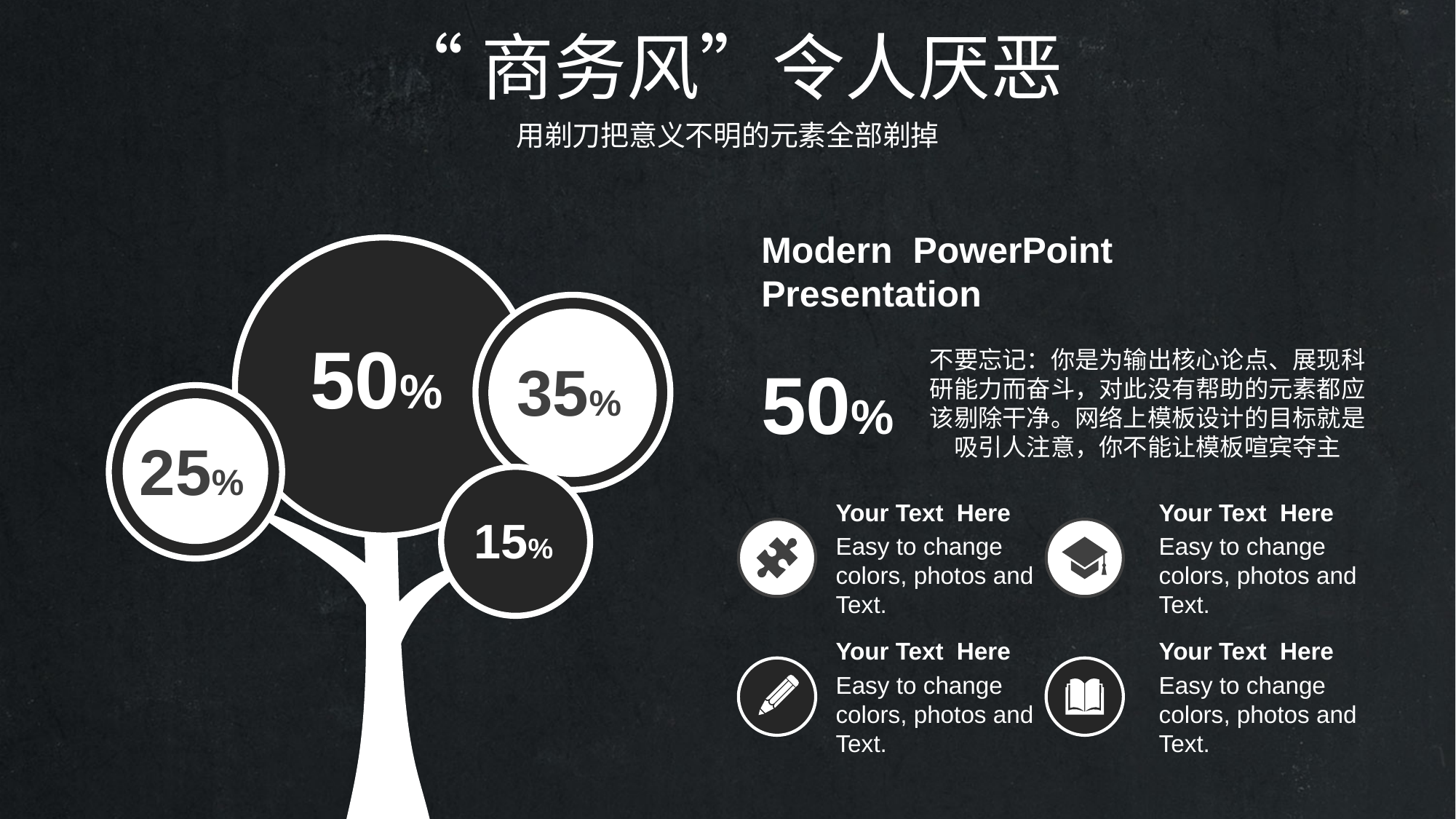

“商务风”令人厌恶
用剃刀把意义不明的元素全部剃掉
Modern  PowerPoint  Presentation

50%
不要忘记：你是为输出核心论点、展现科研能力而奋斗，对此没有帮助的元素都应该剔除干净。网络上模板设计的目标就是吸引人注意，你不能让模板喧宾夺主
35%
50%

25%

Your Text  Here
Easy to change colors, photos and Text.
Your Text  Here
Easy to change colors, photos and Text.

15%

Your Text  Here
Easy to change colors, photos and Text.
Your Text  Here
Easy to change colors, photos and Text.